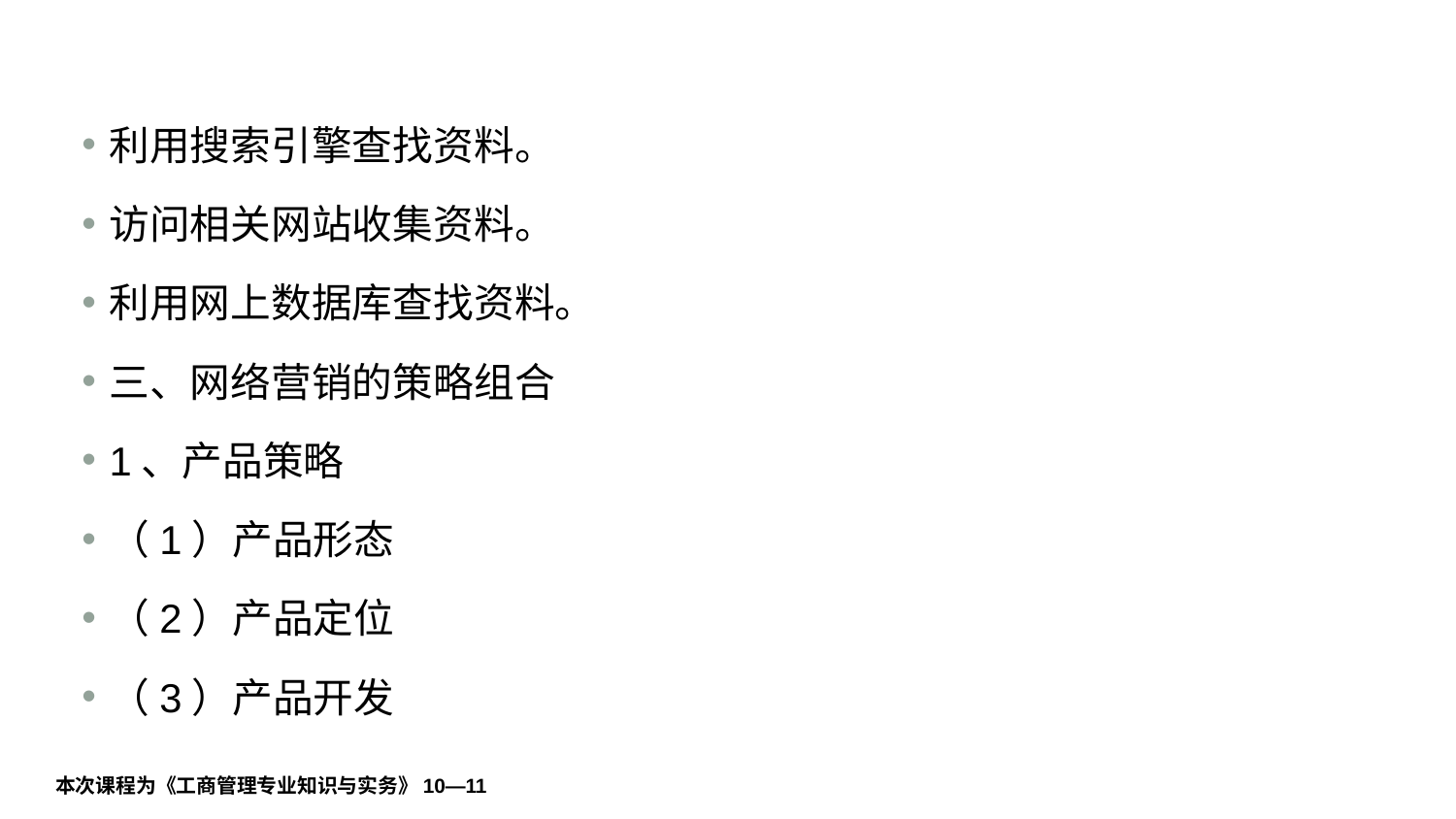

#
利用搜索引擎查找资料。
访问相关网站收集资料。
利用网上数据库查找资料。
三、网络营销的策略组合
1、产品策略
（1）产品形态
（2）产品定位
（3）产品开发